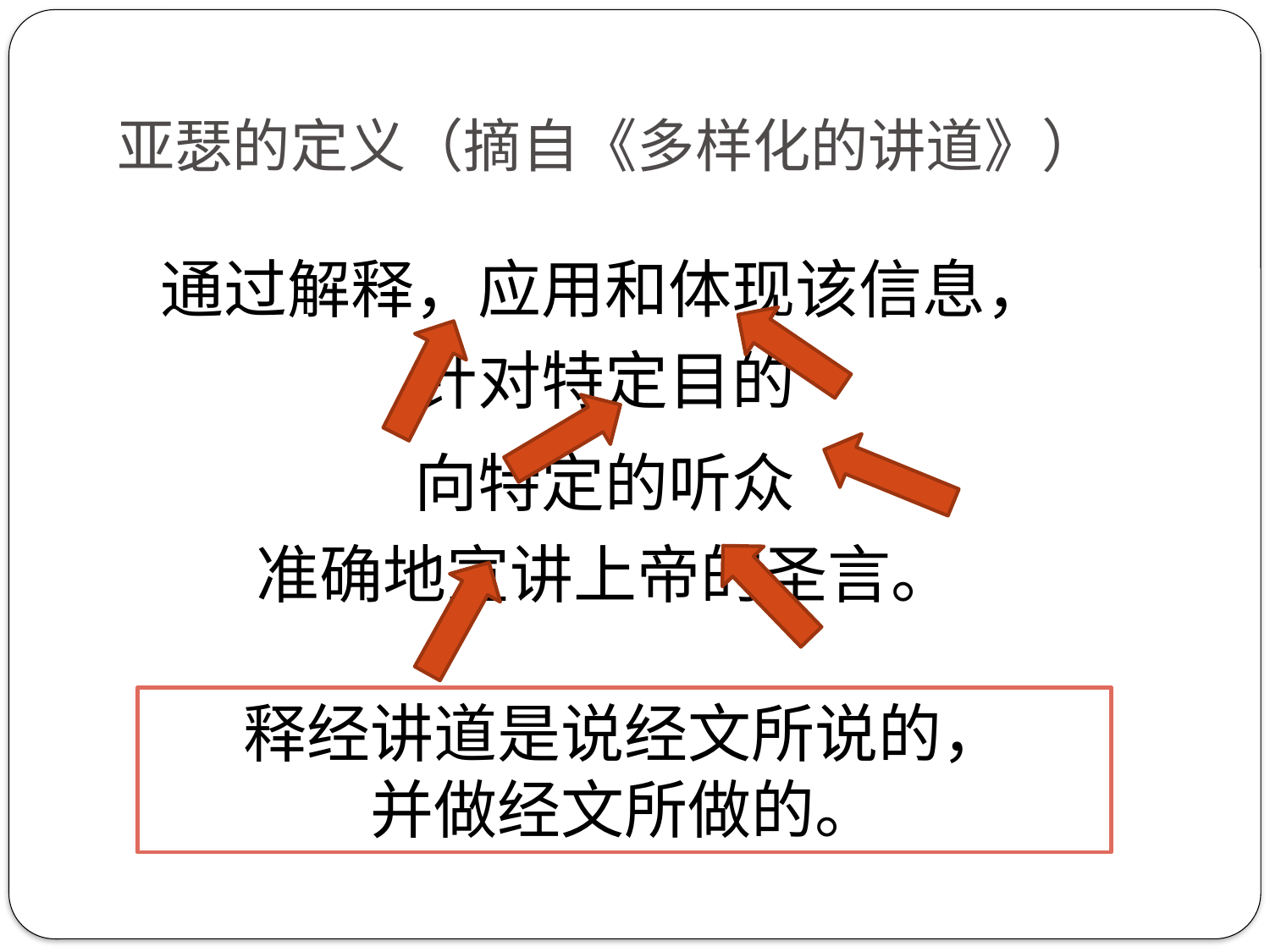

# 亚瑟的定义（摘自《多样化的讲道》）
通过解释，应用和体现该信息，
针对特定目的
向特定的听众
准确地宣讲上帝的圣言。

释经讲道是说经文所说的，
并做经文所做的。